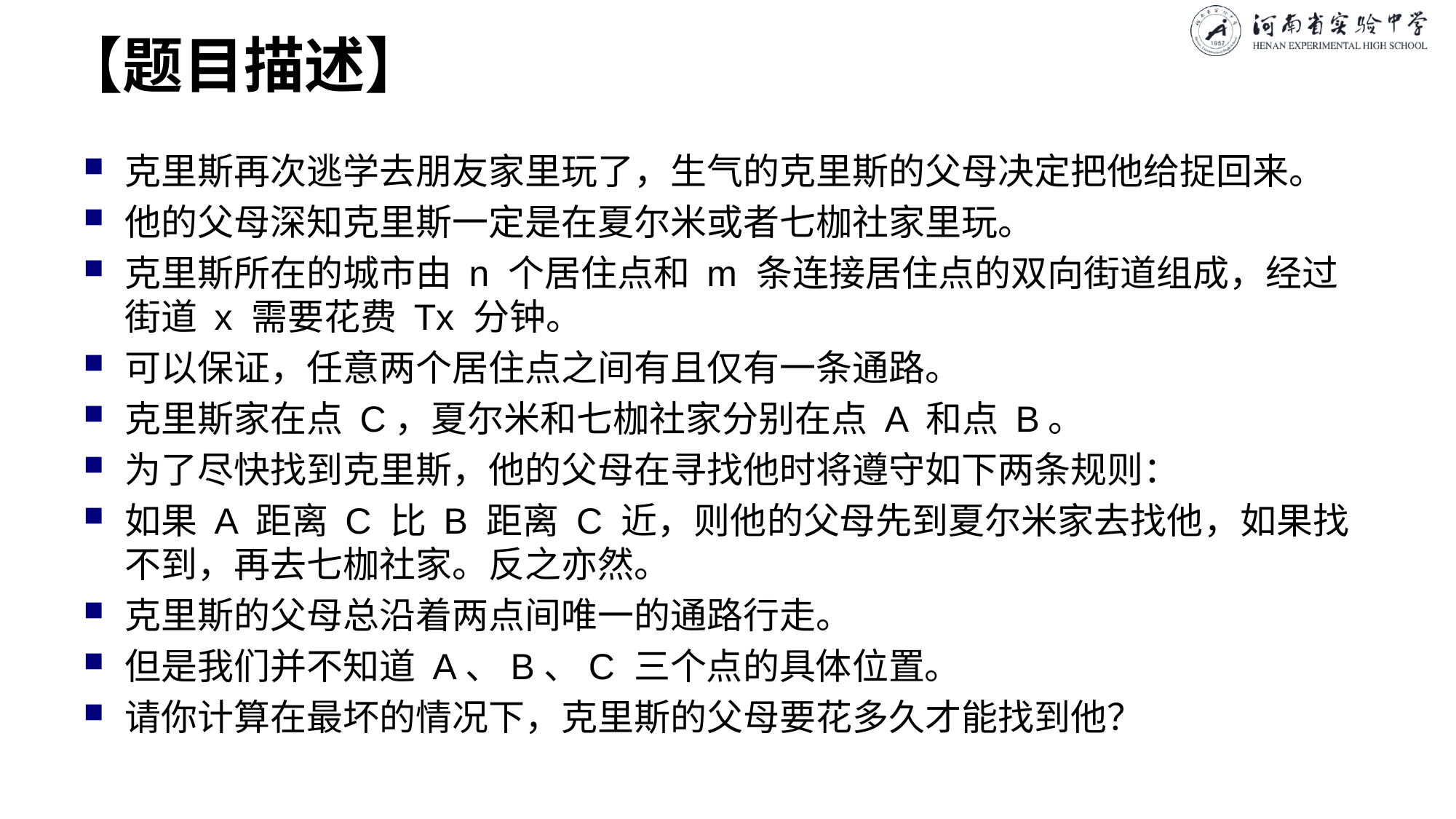

# 【题目描述】
克里斯再次逃学去朋友家里玩了，生气的克里斯的父母决定把他给捉回来。
他的父母深知克里斯一定是在夏尔米或者七枷社家里玩。
克里斯所在的城市由 n 个居住点和 m 条连接居住点的双向街道组成，经过街道 x 需要花费 Tx 分钟。
可以保证，任意两个居住点之间有且仅有一条通路。
克里斯家在点 C，夏尔米和七枷社家分别在点 A 和点 B。
为了尽快找到克里斯，他的父母在寻找他时将遵守如下两条规则：
如果 A 距离 C 比 B 距离 C 近，则他的父母先到夏尔米家去找他，如果找不到，再去七枷社家。反之亦然。
克里斯的父母总沿着两点间唯一的通路行走。
但是我们并不知道 A、B、C 三个点的具体位置。
请你计算在最坏的情况下，克里斯的父母要花多久才能找到他？